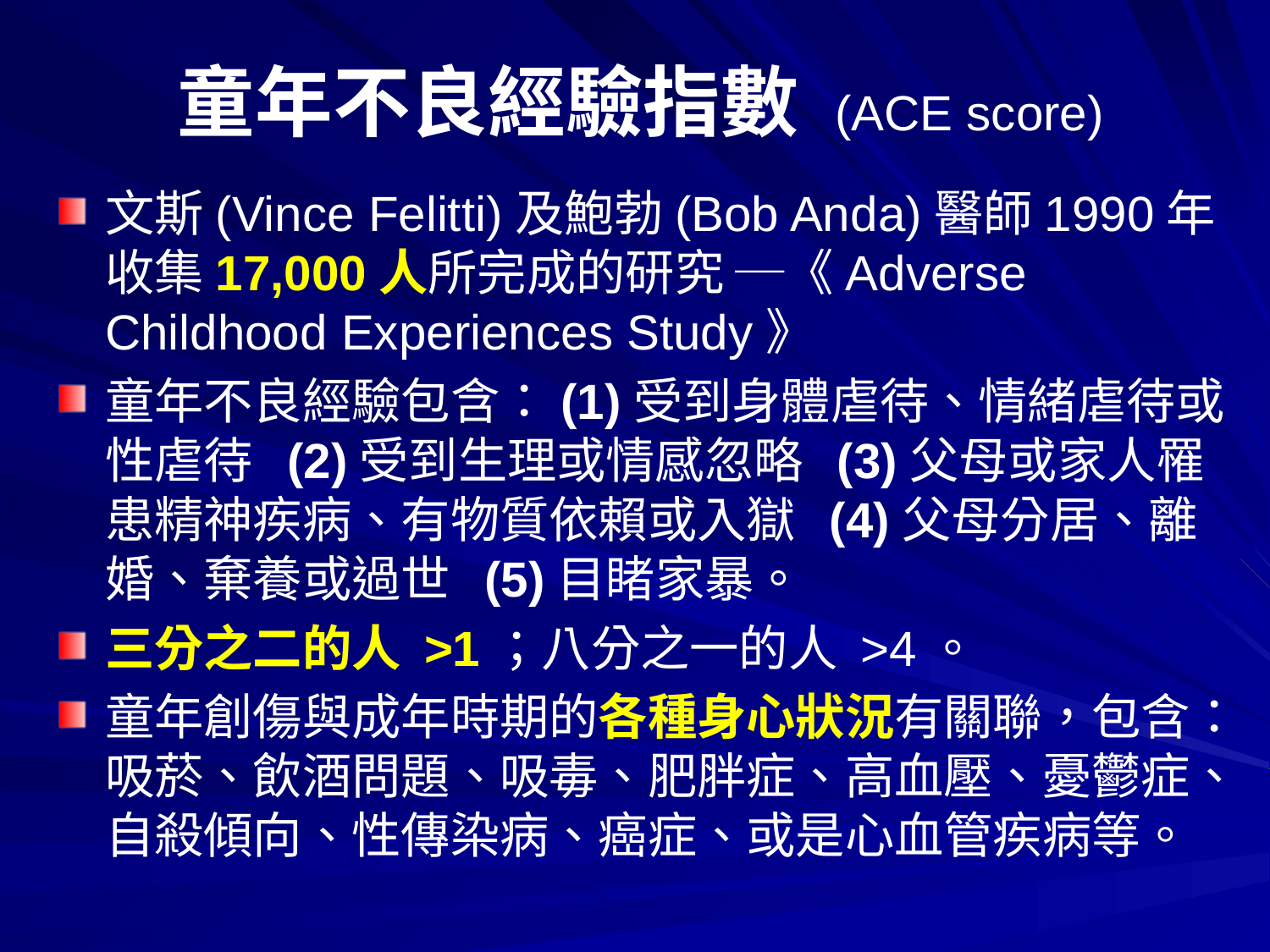

# 童年不良經驗指數 (ACE score)
文斯(Vince Felitti)及鮑勃(Bob Anda)醫師1990年收集17,000人所完成的研究 ─《Adverse Childhood Experiences Study》
童年不良經驗包含：(1)受到身體虐待、情緒虐待或性虐待  (2)受到生理或情感忽略  (3)父母或家人罹患精神疾病、有物質依賴或入獄  (4)父母分居、離婚、棄養或過世  (5)目睹家暴。
三分之二的人 >1；八分之一的人 >4。
童年創傷與成年時期的各種身心狀況有關聯，包含：吸菸、飲酒問題、吸毒、肥胖症、高血壓、憂鬱症、自殺傾向、性傳染病、癌症、或是心血管疾病等。